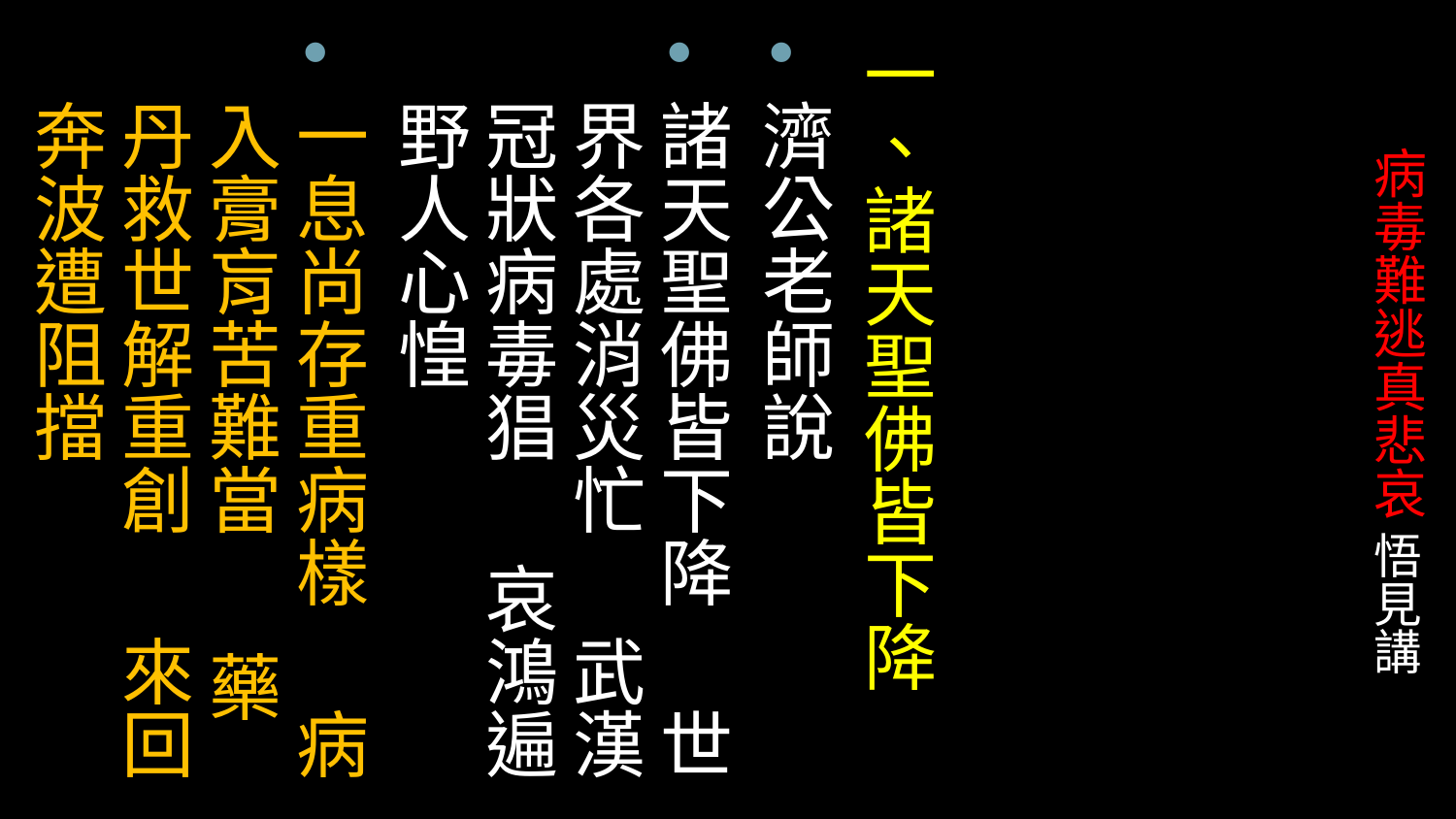

一、諸天聖佛皆下降
濟公老師說
諸天聖佛皆下降      世界各處消災忙      武漢冠狀病毒猖      哀鴻遍野人心惶
一息尚存重病樣      病入膏肓苦難當       藥丹救世解重創      來回奔波遭阻擋
# 病毒難逃真悲哀 悟見講